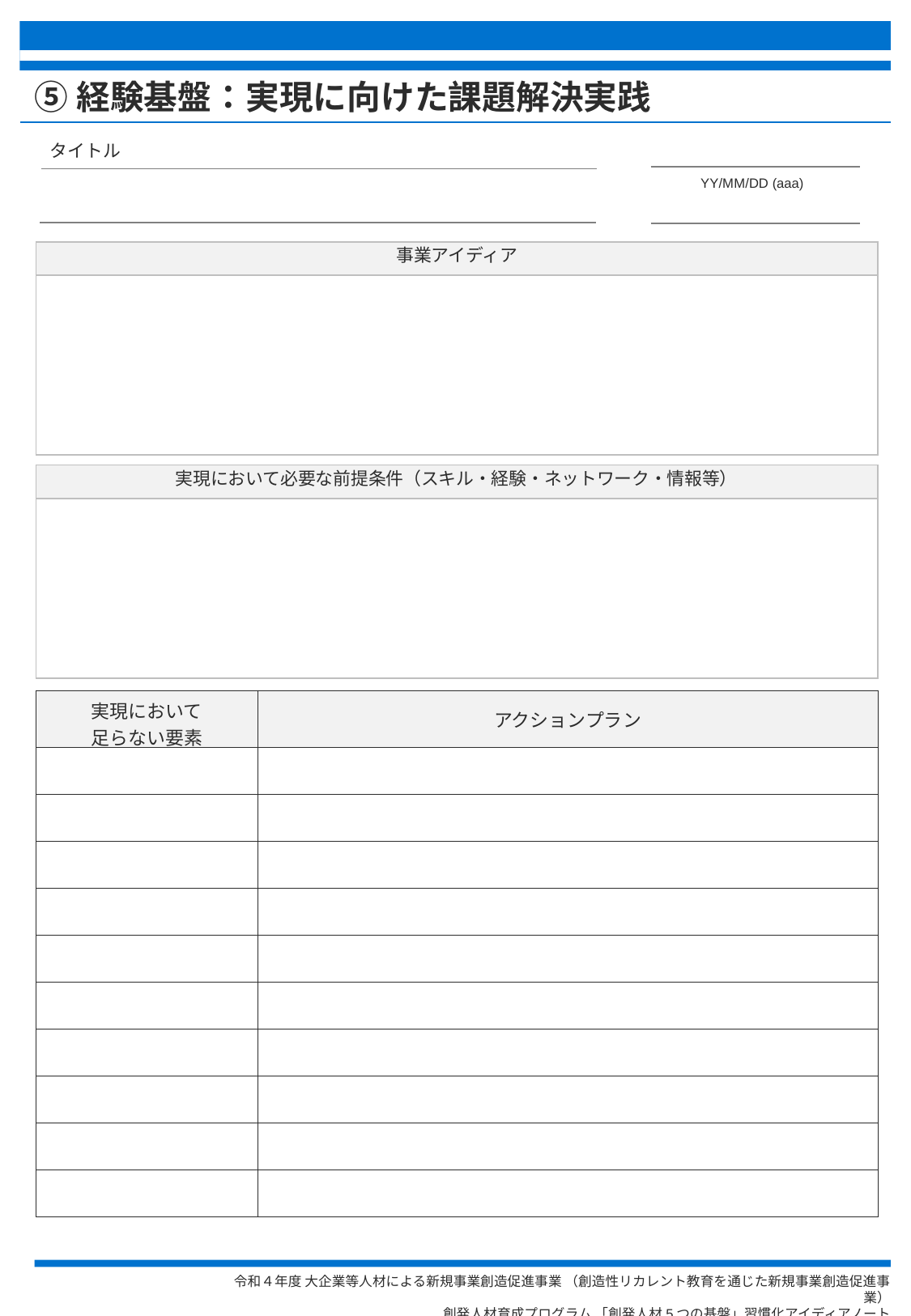

# ⑤経験基盤：実現に向けた課題解決実践
タイトル
YY/MM/DD (aaa)
| 事業アイディア |
| --- |
|  |
| 実現において必要な前提条件（スキル・経験・ネットワーク・情報等） |
| --- |
|  |
| 実現において 足らない要素 | アクションプラン |
| --- | --- |
|  |  |
|  |  |
|  |  |
|  |  |
|  |  |
|  |  |
|  |  |
|  |  |
|  |  |
|  |  |